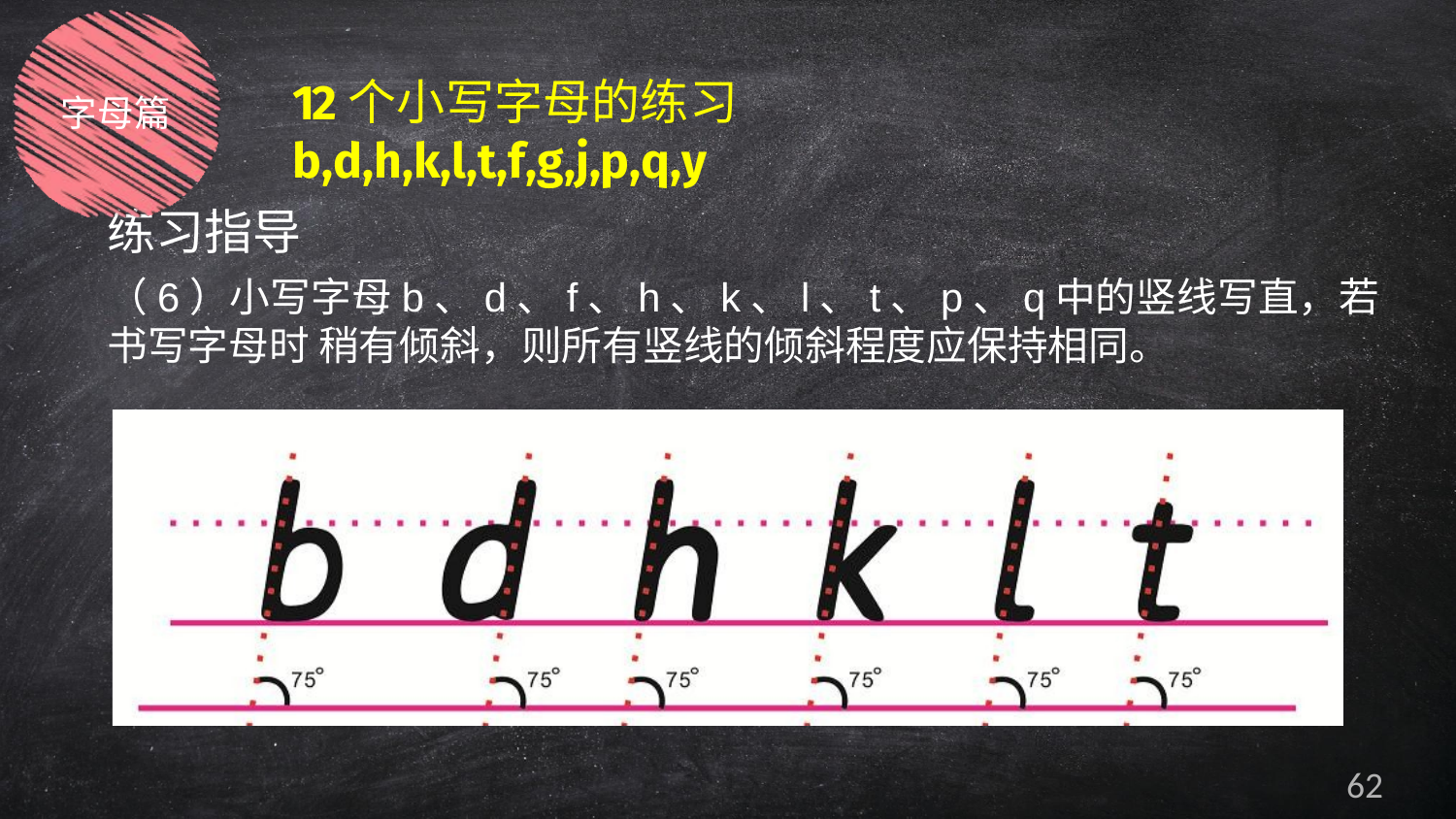

# 12个小写字母的练习b,d,h,k,l,t,f,g,j,p,q,y
字母篇
练习指导
（6）小写字母b、d、f、h、k、l、t、p、q中的竖线写直，若书写字母时 稍有倾斜，则所有竖线的倾斜程度应保持相同。

62